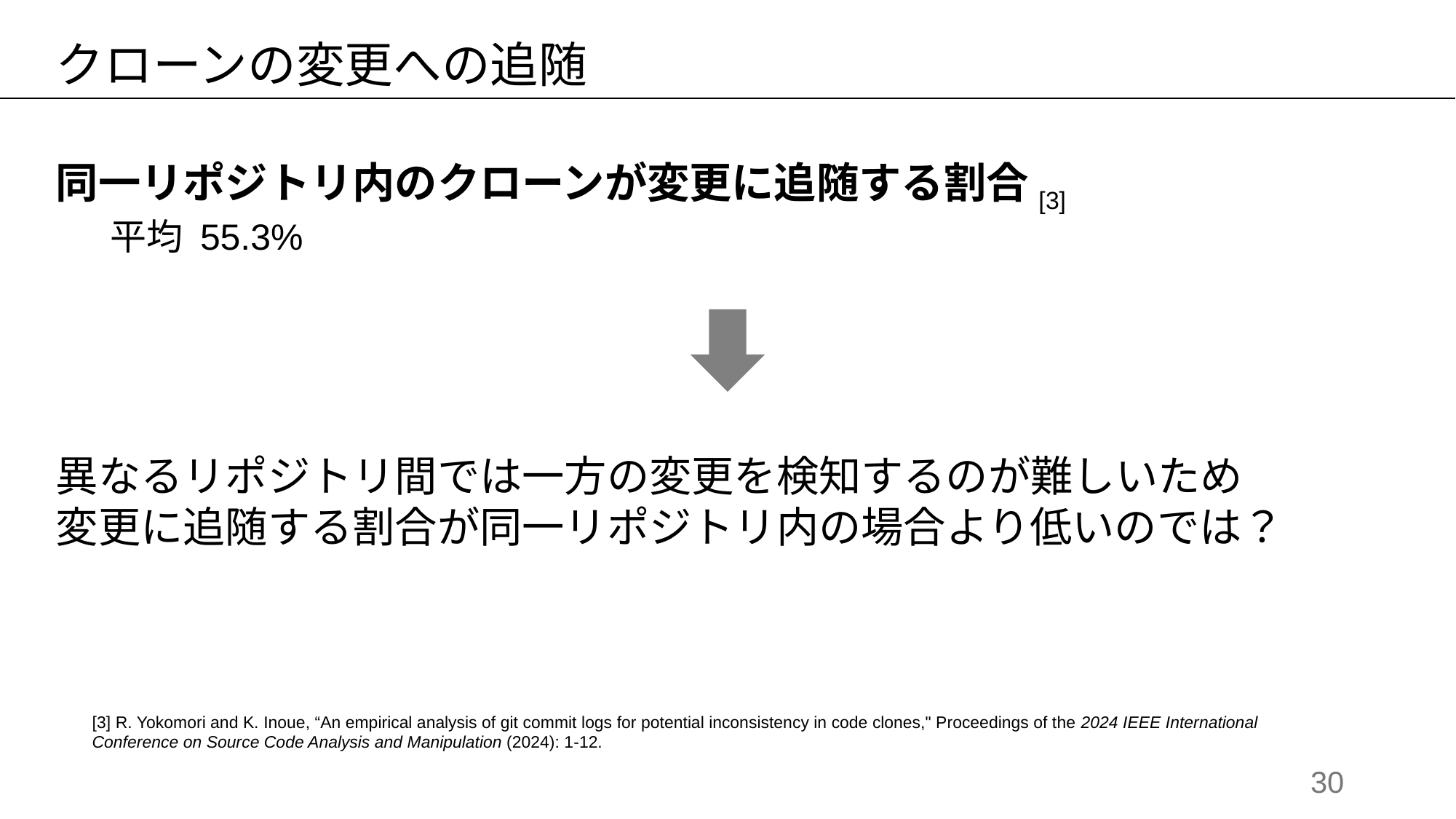

クローンの変更への追随
同一リポジトリ内のクローンが変更に追随する割合[3]
平均 55.3%

異なるリポジトリ間では一方の変更を検知するのが難しいため
変更に追随する割合が同一リポジトリ内の場合より低いのでは？
[3] R. Yokomori and K. Inoue, “An empirical analysis of git commit logs for potential inconsistency in code clones," Proceedings of the 2024 IEEE International Conference on Source Code Analysis and Manipulation (2024): 1-12.
30